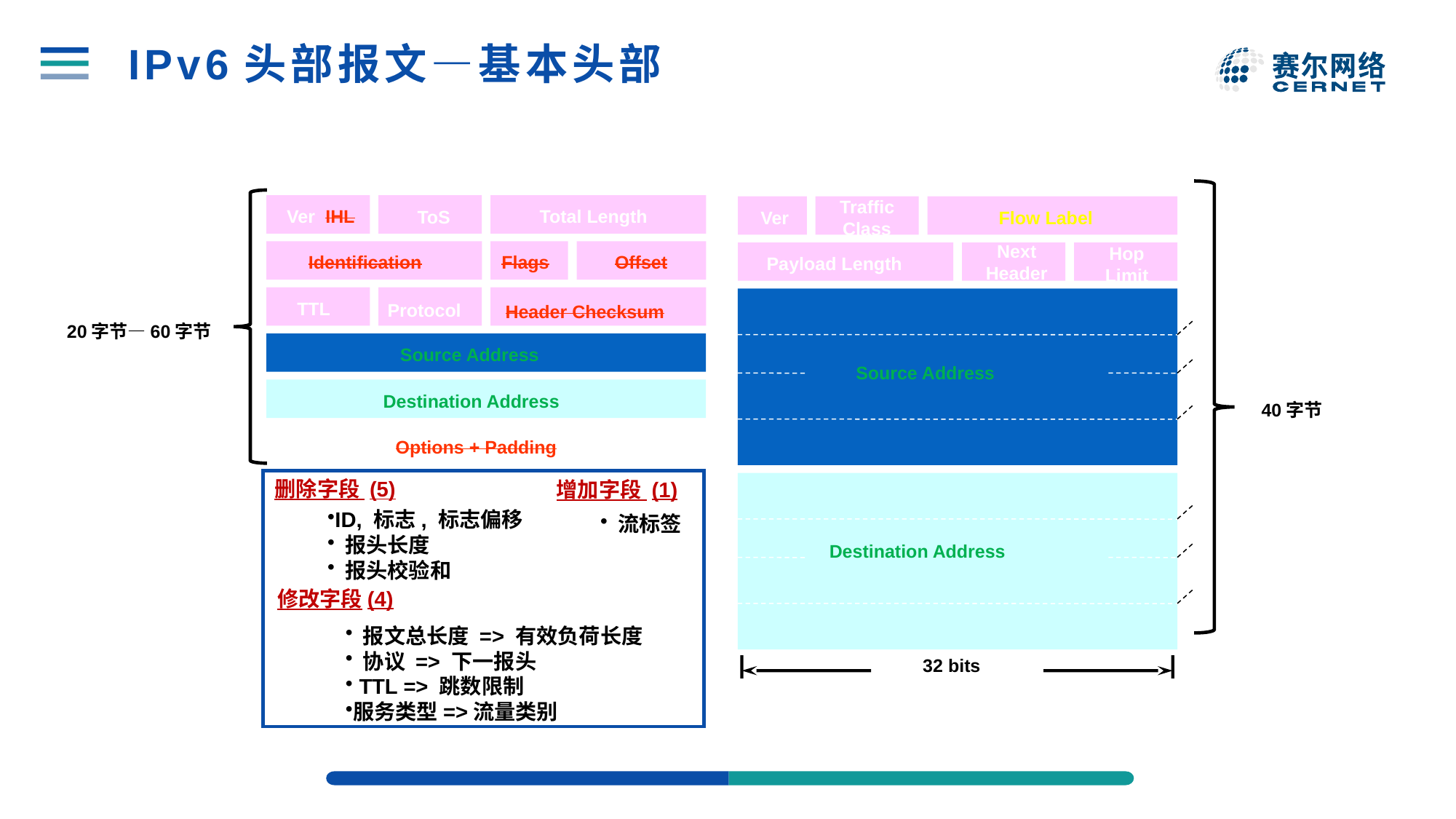

# IPv6头部报文—基本头部

Traffic Class

Ver  IHL
Total Length
ToS
Flow Label
Ver
Next Header
Hop Limit

Identification
Flags
Offset
Payload Length

TTL
Protocol
Header Checksum
20字节—60字节

Source Address
Source Address

Destination Address
40字节

Options + Padding
删除字段 (5)
增加字段 (1)
ID, 标志, 标志偏移
 报头长度
 报头校验和
 流标签
修改字段(4)
 报文总长度 => 有效负荷长度
 协议 => 下一报头
 TTL => 跳数限制
服务类型=>流量类别

Destination Address

32 bits